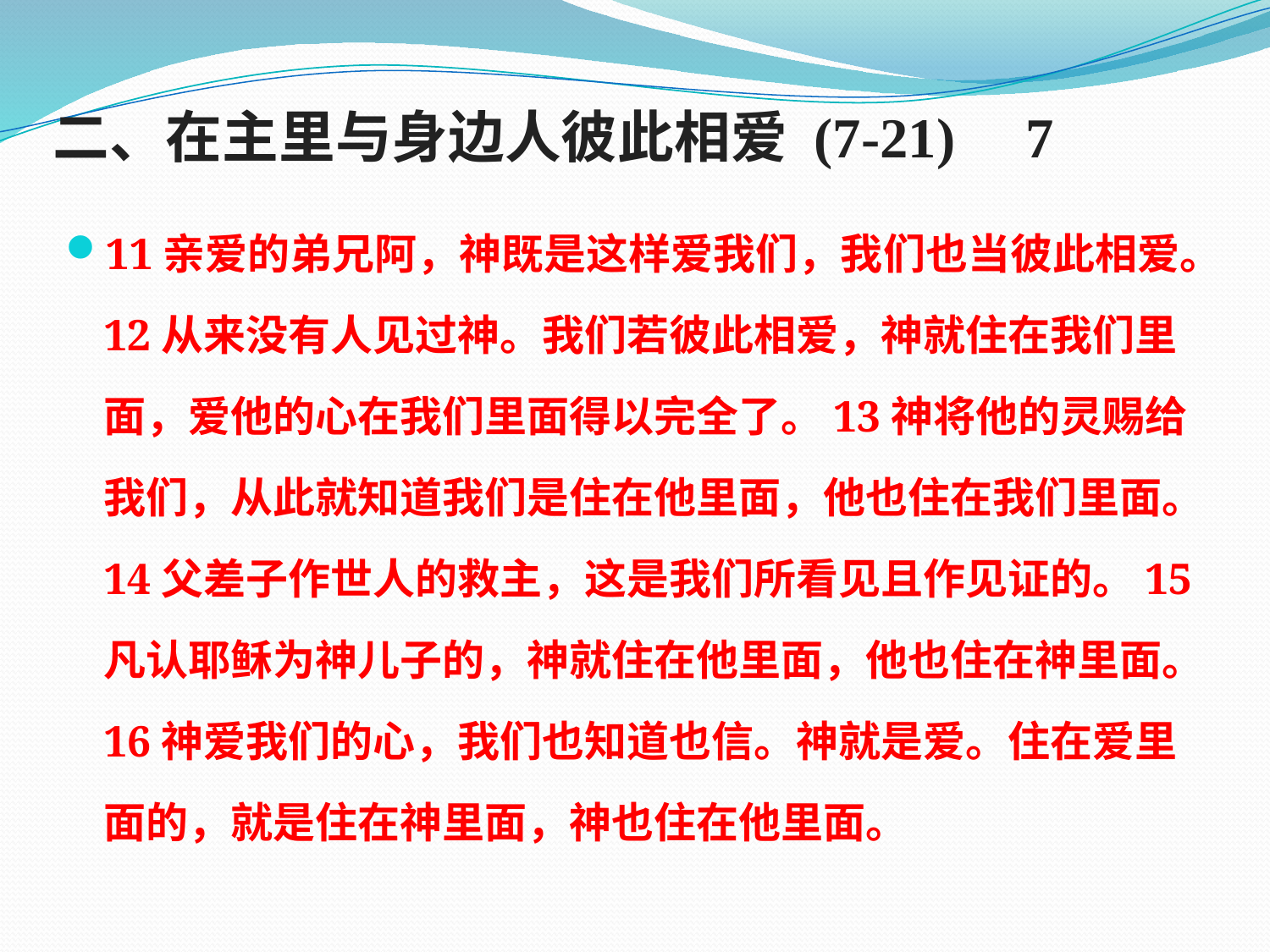

# 二、在主里与身边人彼此相爱 (7-21)     7
11亲爱的弟兄阿，神既是这样爱我们，我们也当彼此相爱。12从来没有人见过神。我们若彼此相爱，神就住在我们里面，爱他的心在我们里面得以完全了。13神将他的灵赐给我们，从此就知道我们是住在他里面，他也住在我们里面。14父差子作世人的救主，这是我们所看见且作见证的。15凡认耶稣为神儿子的，神就住在他里面，他也住在神里面。16神爱我们的心，我们也知道也信。神就是爱。住在爱里面的，就是住在神里面，神也住在他里面。